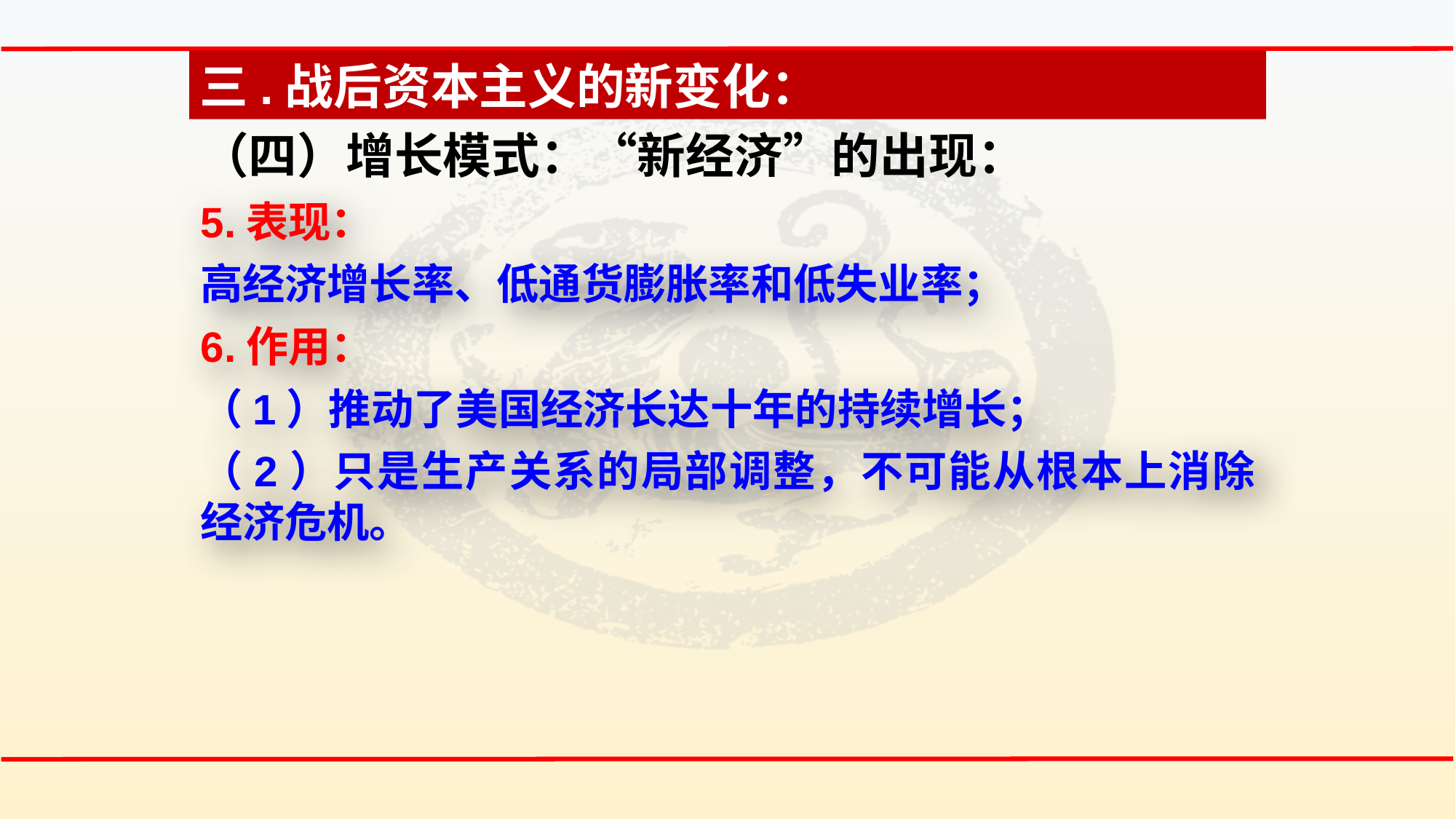

三.战后资本主义的新变化：
（四）增长模式：“新经济”的出现：
5.表现：
高经济增长率、低通货膨胀率和低失业率；
6.作用：
（1）推动了美国经济长达十年的持续增长；
（2）只是生产关系的局部调整，不可能从根本上消除经济危机。